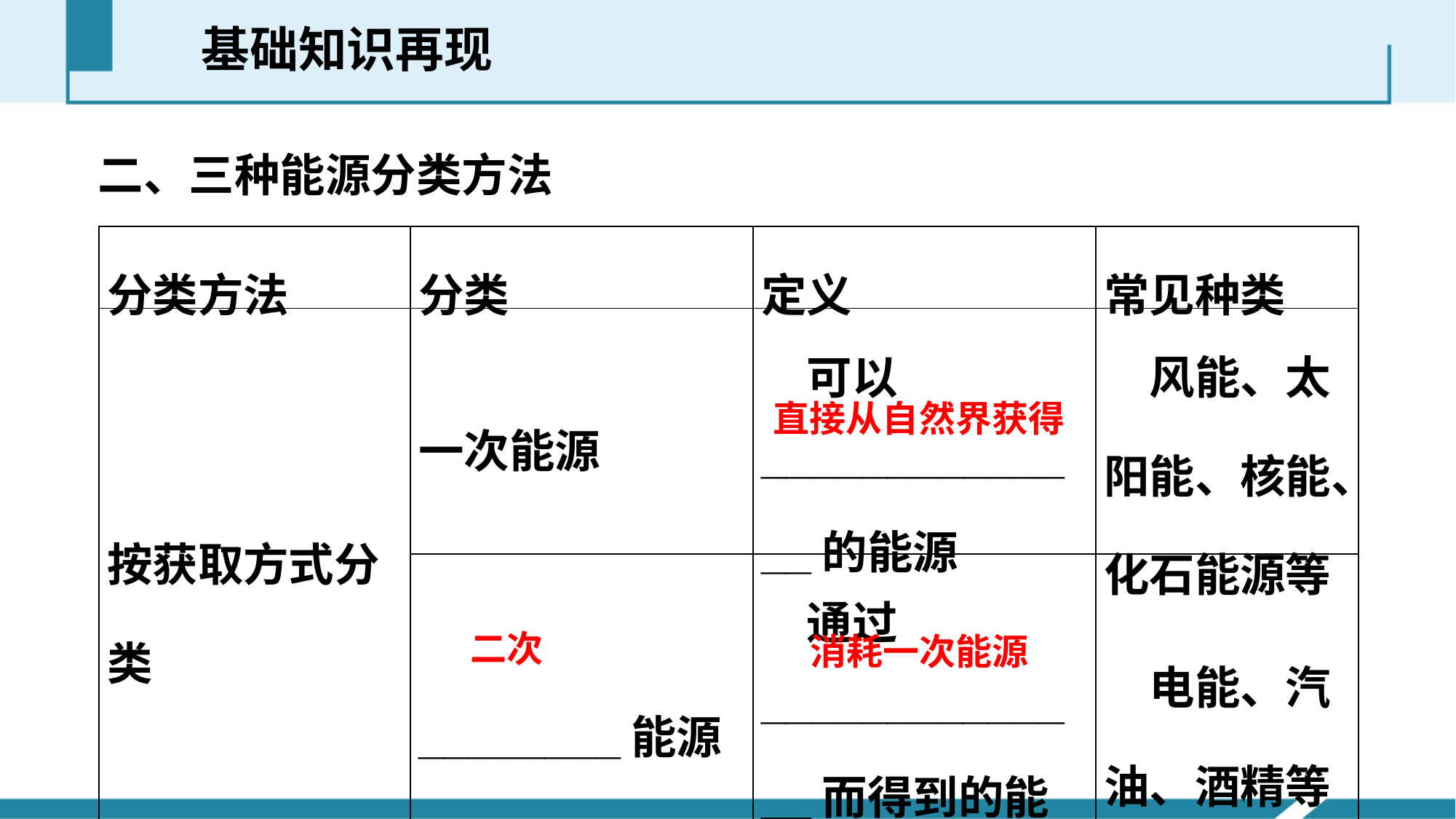

基础知识再现
二、三种能源分类方法
| 分类方法 | 分类 | 定义 | 常见种类 |
| --- | --- | --- | --- |
| 按获取方式分类 | 一次能源 | 可以\_\_\_\_\_\_\_\_\_\_\_\_\_\_的能源 | 风能、太阳能、核能、化石能源等 |
|  | \_\_\_\_\_\_\_\_能源 | 通过\_\_\_\_\_\_\_\_\_\_\_\_\_\_而得到的能源 | 电能、汽油、酒精等 |
直接从自然界获得
二次
消耗一次能源